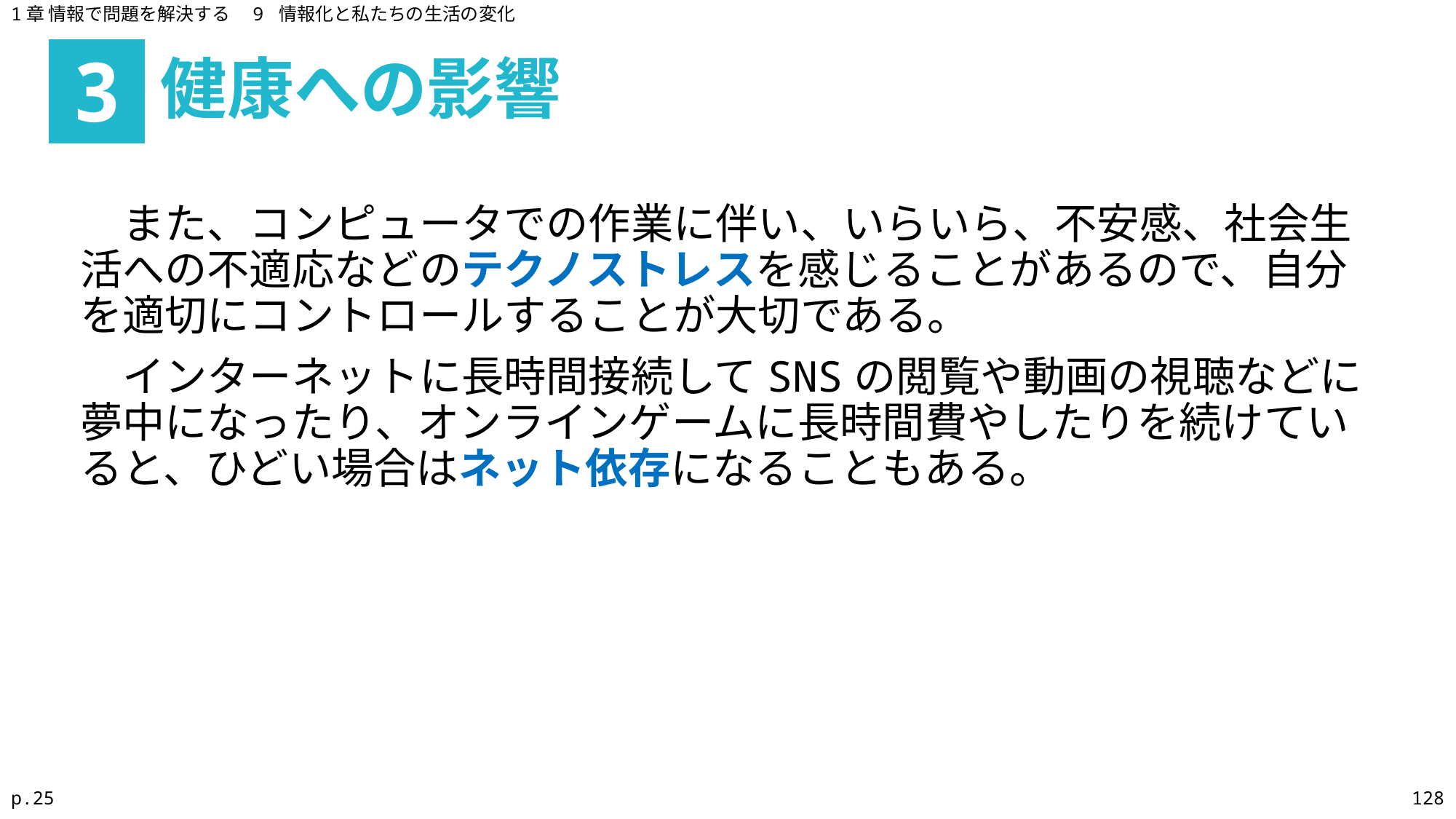

1章 情報で問題を解決する　9 情報化と私たちの生活の変化
健康への影響
3
　また、コンピュータでの作業に伴い、いらいら、不安感、社会生活への不適応などのテクノストレスを感じることがあるので、自分を適切にコントロールすることが大切である。
　インターネットに長時間接続してSNSの閲覧や動画の視聴などに夢中になったり、オンラインゲームに長時間費やしたりを続けていると、ひどい場合はネット依存になることもある。
p.25
128